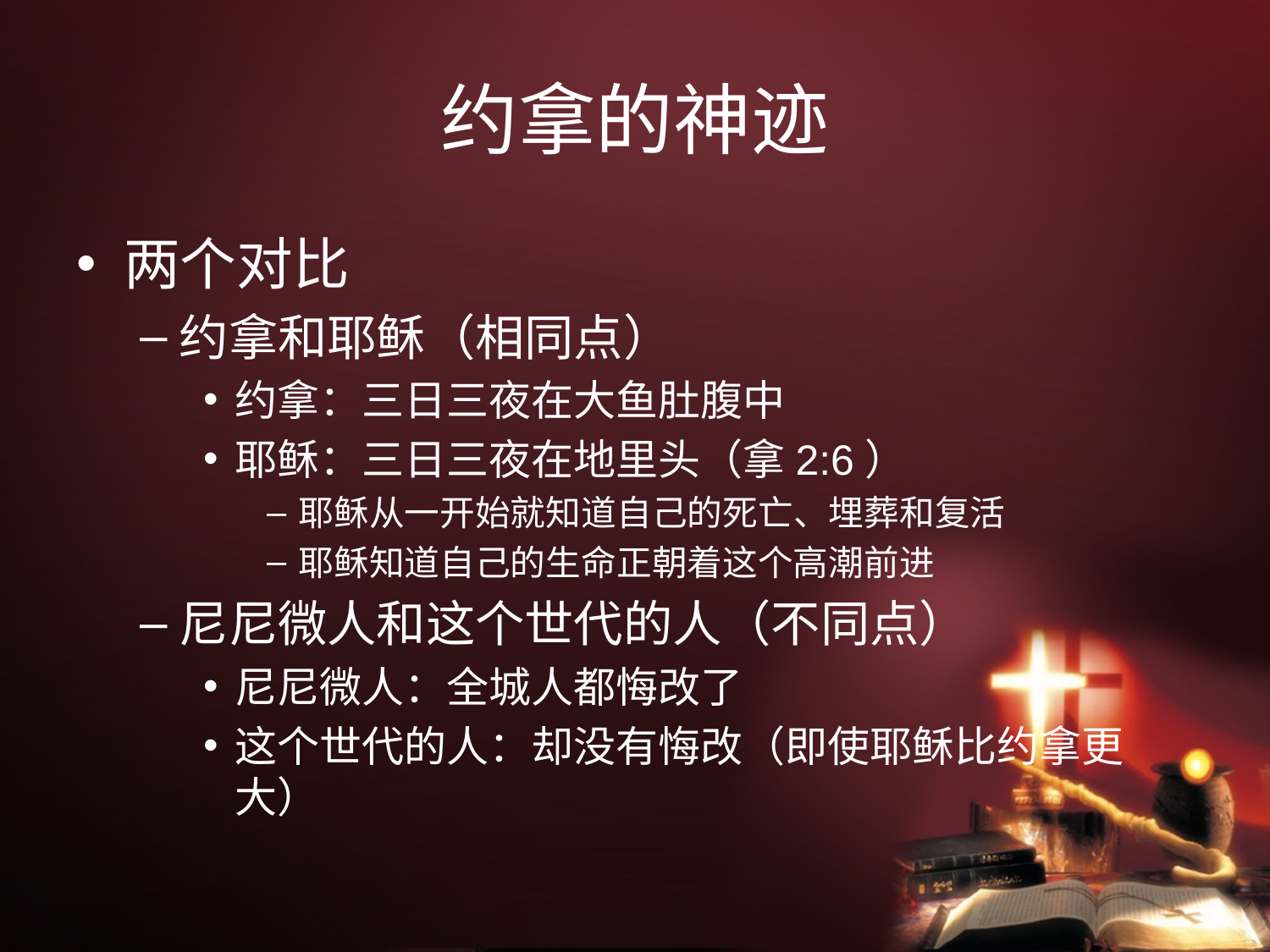

# 约拿的神迹
两个对比
约拿和耶稣（相同点）
约拿：三日三夜在大鱼肚腹中
耶稣：三日三夜在地里头（拿2:6）
耶稣从一开始就知道自己的死亡、埋葬和复活
耶稣知道自己的生命正朝着这个高潮前进
尼尼微人和这个世代的人（不同点）
尼尼微人：全城人都悔改了
这个世代的人：却没有悔改（即使耶稣比约拿更大）